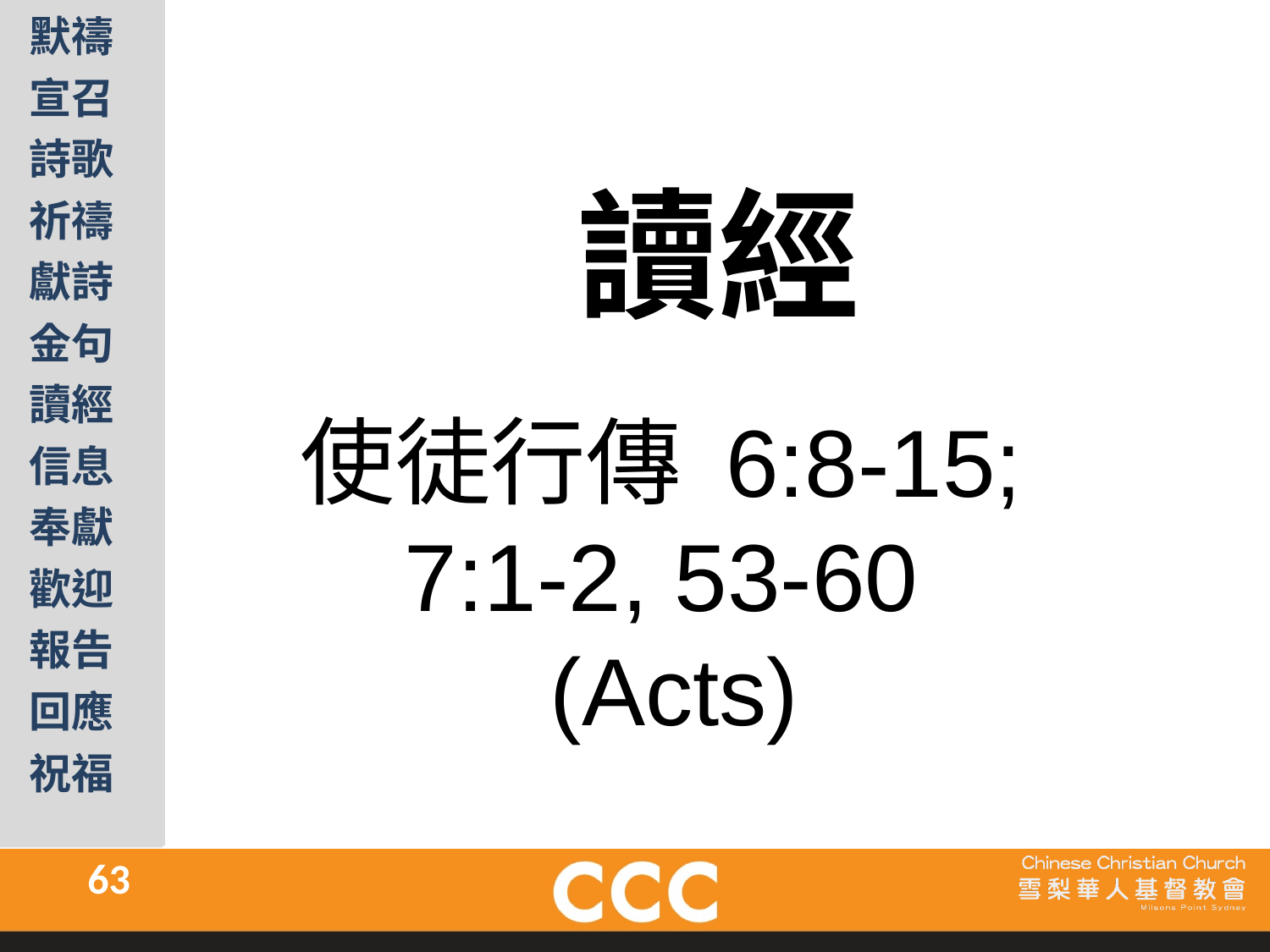

讀經
使徒行傳 6:8-15;
7:1-2, 53-60
(Acts)
63